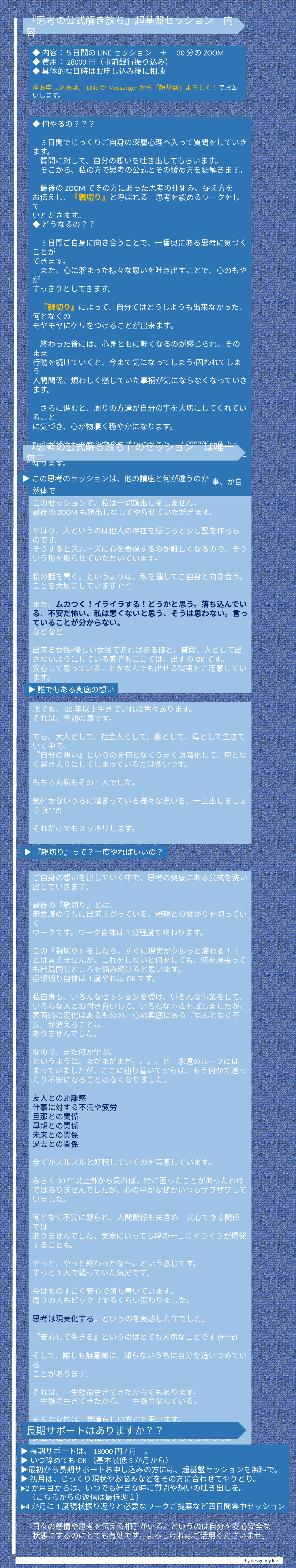

『思考の公式解き放ち』超基盤セッション　内容
◆内容：５日間のLINEセッション　＋　30分のZOOM
◆費用：28000円（事前銀行振り込み）
◆具体的な日時はお申し込み後に相談

＠お申し込みは、LINEかMessengerから「超基盤」よろしく！でお願いします。
◆何やるの？？？

　5日間でじっくりご自身の深層心理へ入って質問をしていきます。
　質問に対して、自分の想いを吐き出してもらいます。
　そこから、私の方で思考の公式とその緩め方を紐解きます。

　最後のZOOMでその方にあった思考の仕組み、捉え方を
お伝えし、『親切り』と呼ばれる　思考を緩めるワークをして
いただきます。
◆どうなるの？？

　5日間ご自身に向き合うことで、一番奥にある思考に気づくことが
できます。
　また、心に溜まった様々な思いを吐き出すことで、心のもやが
すっきりとしてきます。

　『親切り』によって、自分ではどうしようも出来なかった、何となくの
モヤモヤにケリをつけることが出来ます。

　終わった後には、心身ともに軽くなるのが感じられ、そのまま
行動を続けていくと、今まで気になってしまう・囚われてしまう
人間関係、煩わしく感じていた事柄が気にならなくなっていきます。

　さらに進むと、周りの方達が自分の事を大切にしてくれていること
に気づき、心が物凄く穏やかになります。

　心が穏やかに安心安全を感じられると、人間関係も仕事も力むことなく、スムーズに軽やかに進むのが感じられるようになります。

　自分自身を生きている感覚・やりたいこと、好きな事、が自然体で
出来ている感覚になり毎日がとても楽しくなります(^^)
『思考の公式解き放ち』のセッション　は唯一無二
▶この思考のセッションは、他の講座と何が違うのか
このセッションで、私は一切顔出しをしません。
最後のZOOMも顔出しなしでやらせていただきます。

やはり、人というのは他人の存在を感じると少し壁を作るものです。
そうするとスムーズに心を表現するのが難しくなるので、そういう形を取らせていただいています。

私の話を聞く。というよりは、私を通してご自身と向き合う。
ことを大切にしています(^^)

また、ムカつく！イライラする！どうかと思う。落ち込んでいる、不安だ怖い、私は悪くないと思う、そうは思わない。言っていることが分からない。
などなど

出来る女性・優しい女性であればあるほど、普段、人として出さないようにしている感情もここでは、出すのOKです。
安心して思っていることをなんでも出せる環境をご用意しています。

▶誰でもある奥底の想い
誰でも、30年以上生きていれば色々あります。
それは、普通の事です。

でも、大人として、社会人として、妻として、母として生きていく中で、
『自分の想い』というのを何となくうまく誤魔化して、何となく置き去りにしてしまっている方は多いです。

もちろん私もその1人でした。

気付かないうちに溜まっている様々な思いを、一旦出しましょう(#^^#)

それだけでもスッキリします。

▶『親切り』って？一度やればいいの？
ご自身の想いを出していく中で、思考の奥底にある公式を洗い出していきます。

最後の『親切り』とは、
無意識のうちに出来上がっている、母親との繋がりを切っていく
ワークです。ワーク自体は3分程度で終わります。

この『親切り』をしたら、すぐに現実がクルっと変わる！！とは言えませんが、これをしないと何をしても、何を頑張っても結局同じところを悩み続けると思います。
＠親切り自体は1度やればOKです。

私自身も、いろんなセッションを受け、いろんな事業をして、いろんな人とお付き合いして、いろんな方法を試しましたが、表面的に変化はあるものの、心の奥底にある『なんとなく不安』が消えることは
ありませんでした。

なので、また何か学ぶ。
というように、まだまだまだ。。。。と　永遠のループにはまっていましたが、ここに辿り着いてからは、もう何かで迷ったり不安になることはなくなりました。

友人との距離感
仕事に対する不満や疲労
旦那との関係
母親との関係
未来との関係
過去との関係

全てがスルスルと好転していくのを実感しています。

永らく30年以上外から見れば、特に困ったことがあったわけではありませんでしたが、心の中がなぜかいつもザワザワしていました。

何となく不安に駆られ、人間関係も夫含め　安心できる関係では
ありませんでした。実家にいっても親の一言にイライラが爆発
することも。

やっと、やっと終わったな～。という感じです。
ずっと1人で戦っていた気分です。

今はものすごく安心で落ち着いています。
周りの人もビックリするくらい変わりました。

思考は現実化する。というのを実感した年でした。

『安心して生きる』というのはとても大切なことです(#^^#)

そして、誰しも無意識に、知らないうちに自分を追いつめている
ことがあります。

それは、一生懸命生きてきたからでもあります。
一生懸命生きてきたから、一生懸命悩んでいる。

そんな女性は、素晴らしい方だと思います。

過去の私のように悩んでいる方のお力に少しでもなれれば
と思っています。
長期サポートはありますか？？
▶長期サポートは、18000円/月　。
▶いつ辞めてもOK（基本最低3か月から）
▶最初から長期サポートお申し込みの方には、超基盤セッションを無料で。
▶初月は、じっくり現状やお悩みなどをその方に合わせてやりとり。
▶2か月目からは、いつでも好きな時に質問や想いの吐き出しを。
　（こちらからの返信は最低週１）
▶4か月に1度現状振り返りと必要なワークご提案など四日間集中セッション
日々の感情や思考を伝える相手がいる。というのは自分を安心安全な状態にするのにとても有効です。よろしければご活用くださいませ。
by design my life.